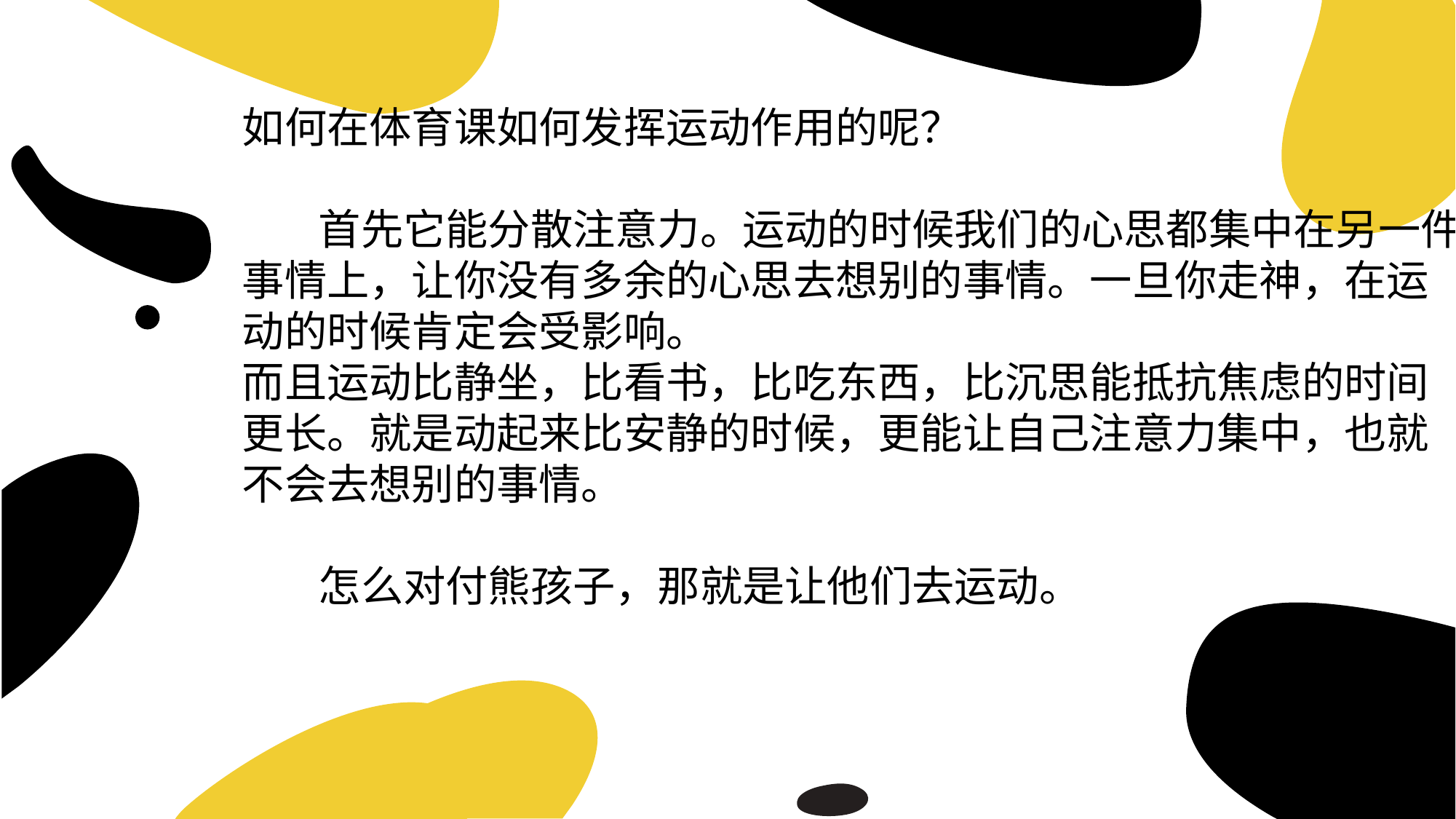

如何在体育课如何发挥运动作用的呢？

       首先它能分散注意力。运动的时候我们的心思都集中在另一件事情上，让你没有多余的心思去想别的事情。一旦你走神，在运动的时候肯定会受影响。
而且运动比静坐，比看书，比吃东西，比沉思能抵抗焦虑的时间更长。就是动起来比安静的时候，更能让自己注意力集中，也就不会去想别的事情。

       怎么对付熊孩子，那就是让他们去运动。